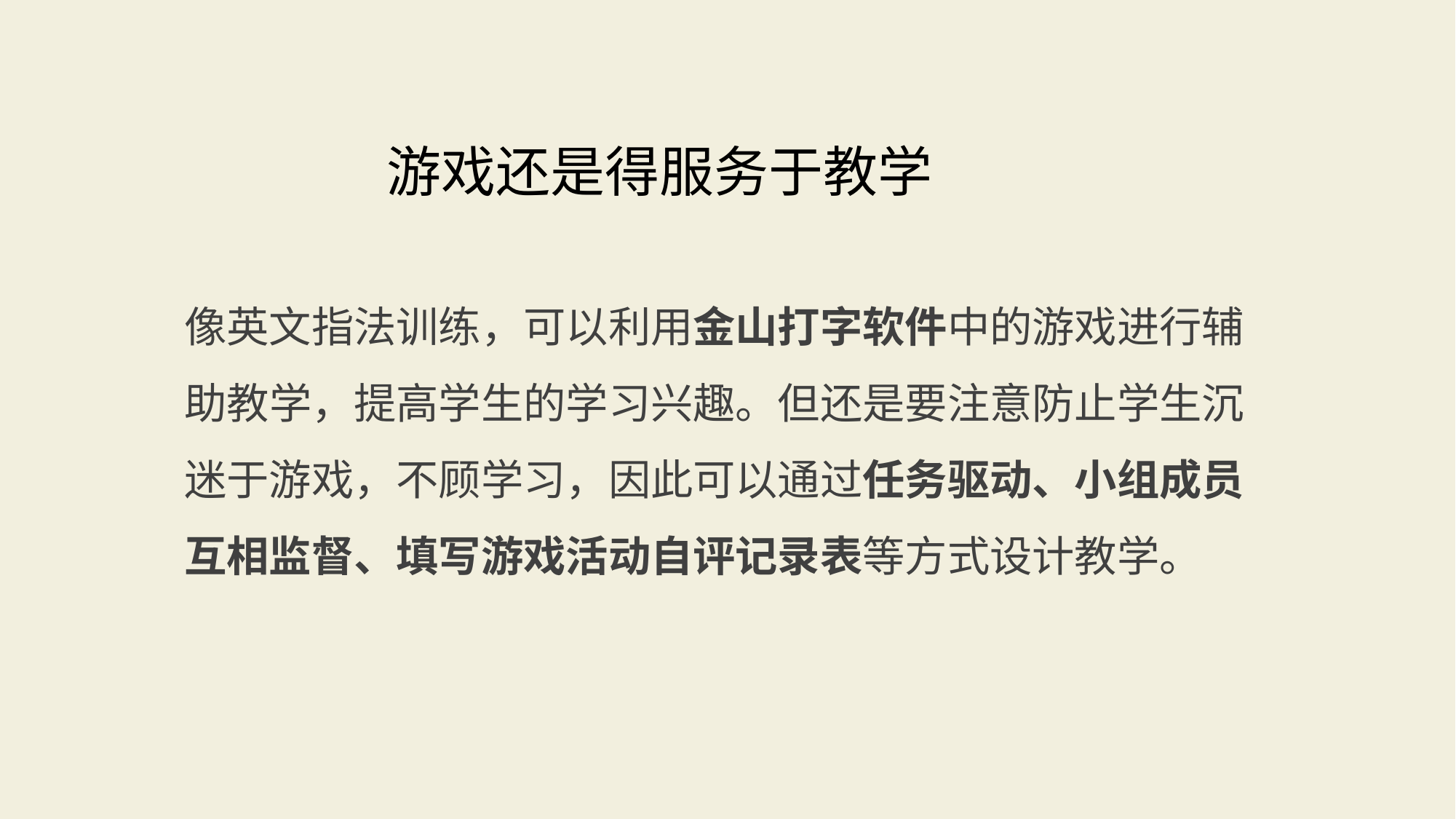

游戏还是得服务于教学
像英文指法训练，可以利用金山打字软件中的游戏进行辅助教学，提高学生的学习兴趣。但还是要注意防止学生沉迷于游戏，不顾学习，因此可以通过任务驱动、小组成员互相监督、填写游戏活动自评记录表等方式设计教学。